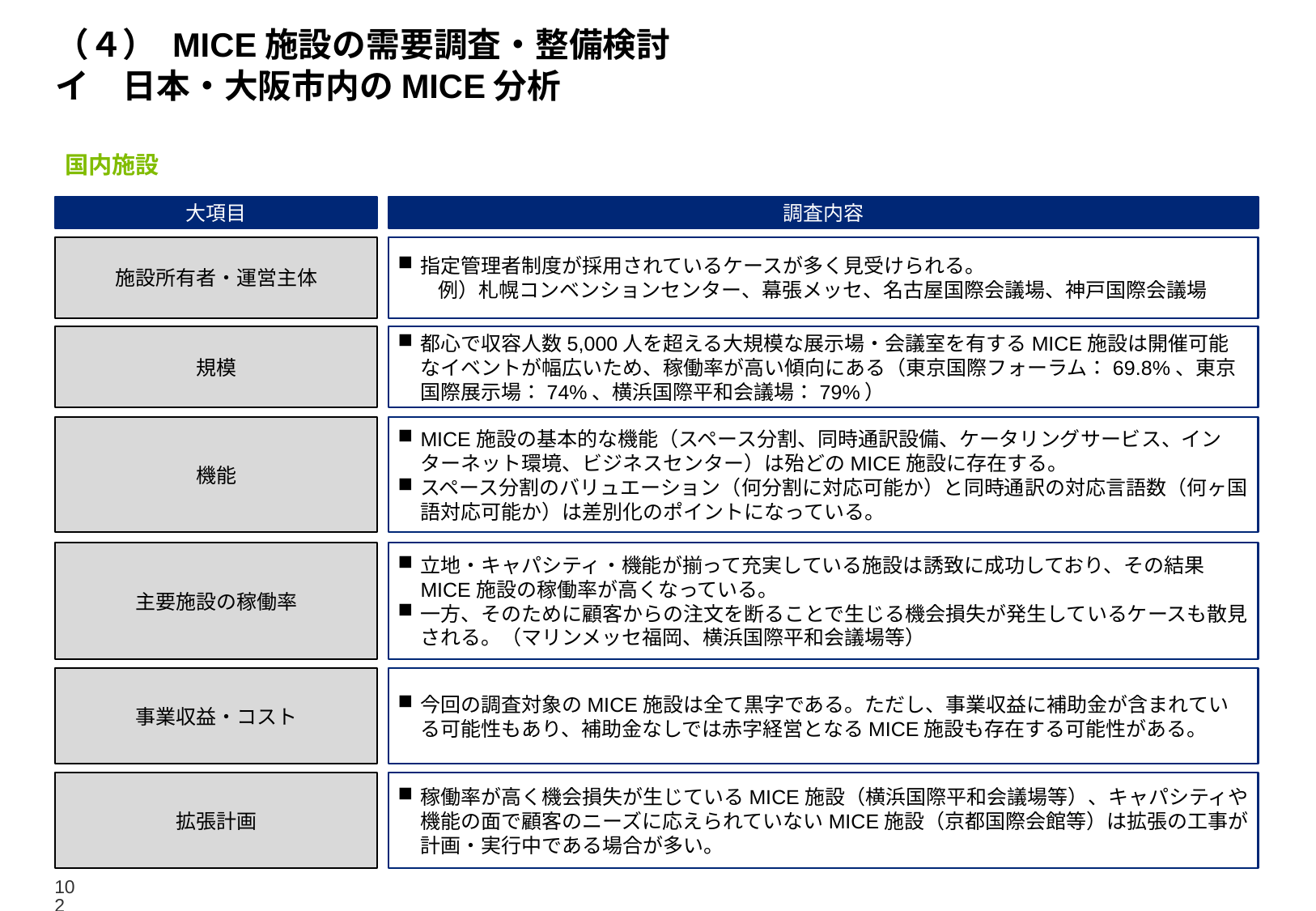

# （４） MICE施設の需要調査・整備検討 イ　日本・大阪市内のMICE分析
国内施設
大項目
調査内容
施設所有者・運営主体
指定管理者制度が採用されているケースが多く見受けられる。
　　例）札幌コンベンションセンター、幕張メッセ、名古屋国際会議場、神戸国際会議場
規模
都心で収容人数5,000人を超える大規模な展示場・会議室を有するMICE施設は開催可能なイベントが幅広いため、稼働率が高い傾向にある（東京国際フォーラム：69.8%、東京国際展示場：74%、横浜国際平和会議場：79%）
機能
MICE施設の基本的な機能（スペース分割、同時通訳設備、ケータリングサービス、インターネット環境、ビジネスセンター）は殆どのMICE施設に存在する。
スペース分割のバリュエーション（何分割に対応可能か）と同時通訳の対応言語数（何ヶ国語対応可能か）は差別化のポイントになっている。
主要施設の稼働率
立地・キャパシティ・機能が揃って充実している施設は誘致に成功しており、その結果MICE施設の稼働率が高くなっている。
一方、そのために顧客からの注文を断ることで生じる機会損失が発生しているケースも散見される。（マリンメッセ福岡、横浜国際平和会議場等）
事業収益・コスト
今回の調査対象のMICE施設は全て黒字である。ただし、事業収益に補助金が含まれている可能性もあり、補助金なしでは赤字経営となるMICE施設も存在する可能性がある。
拡張計画
稼働率が高く機会損失が生じているMICE施設（横浜国際平和会議場等）、キャパシティや機能の面で顧客のニーズに応えられていないMICE施設（京都国際会館等）は拡張の工事が計画・実行中である場合が多い。
102